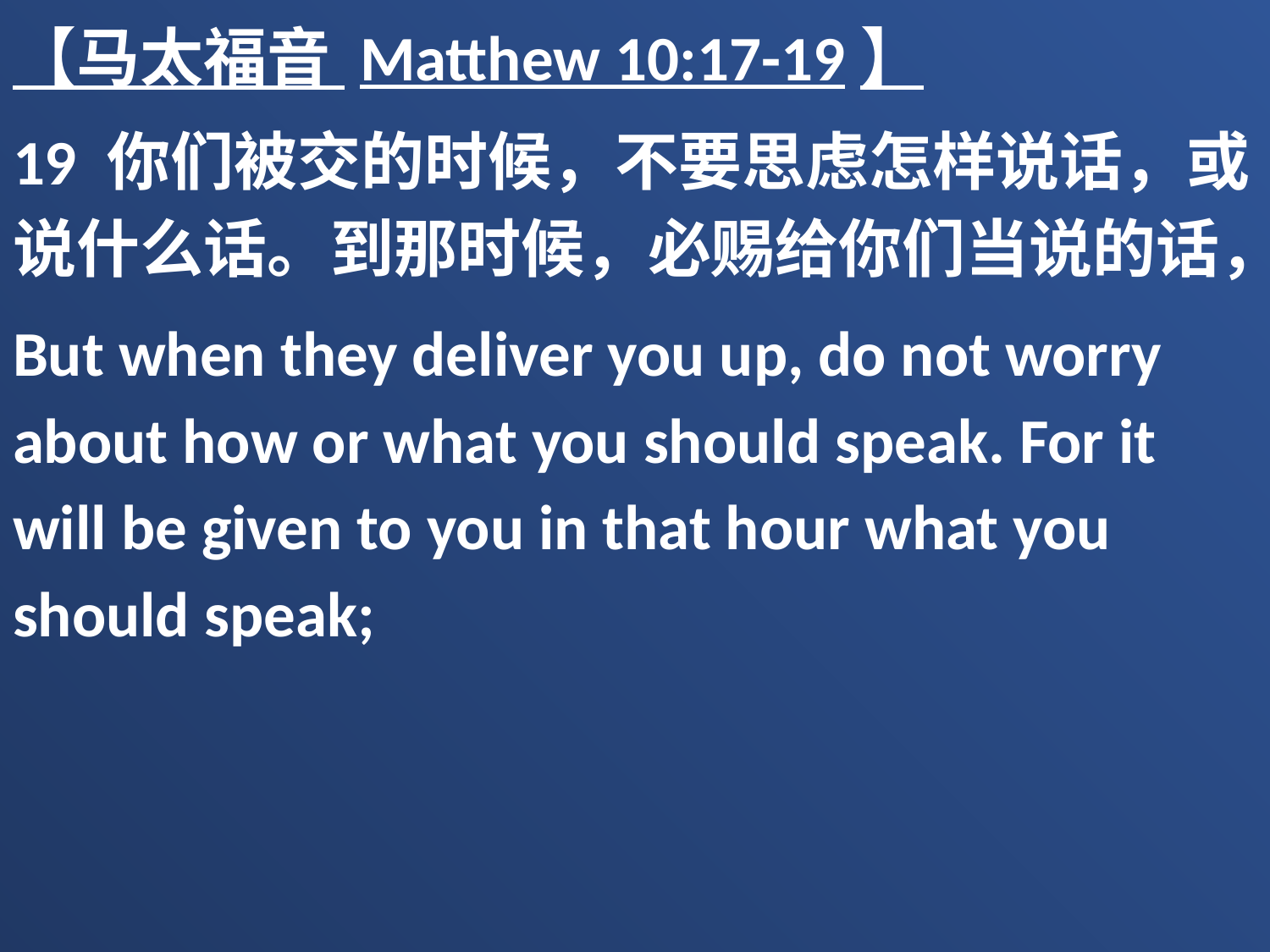

【马太福音 Matthew 10:17-19】
19 你们被交的时候，不要思虑怎样说话，或说什么话。到那时候，必赐给你们当说的话，
But when they deliver you up, do not worry about how or what you should speak. For it will be given to you in that hour what you should speak;